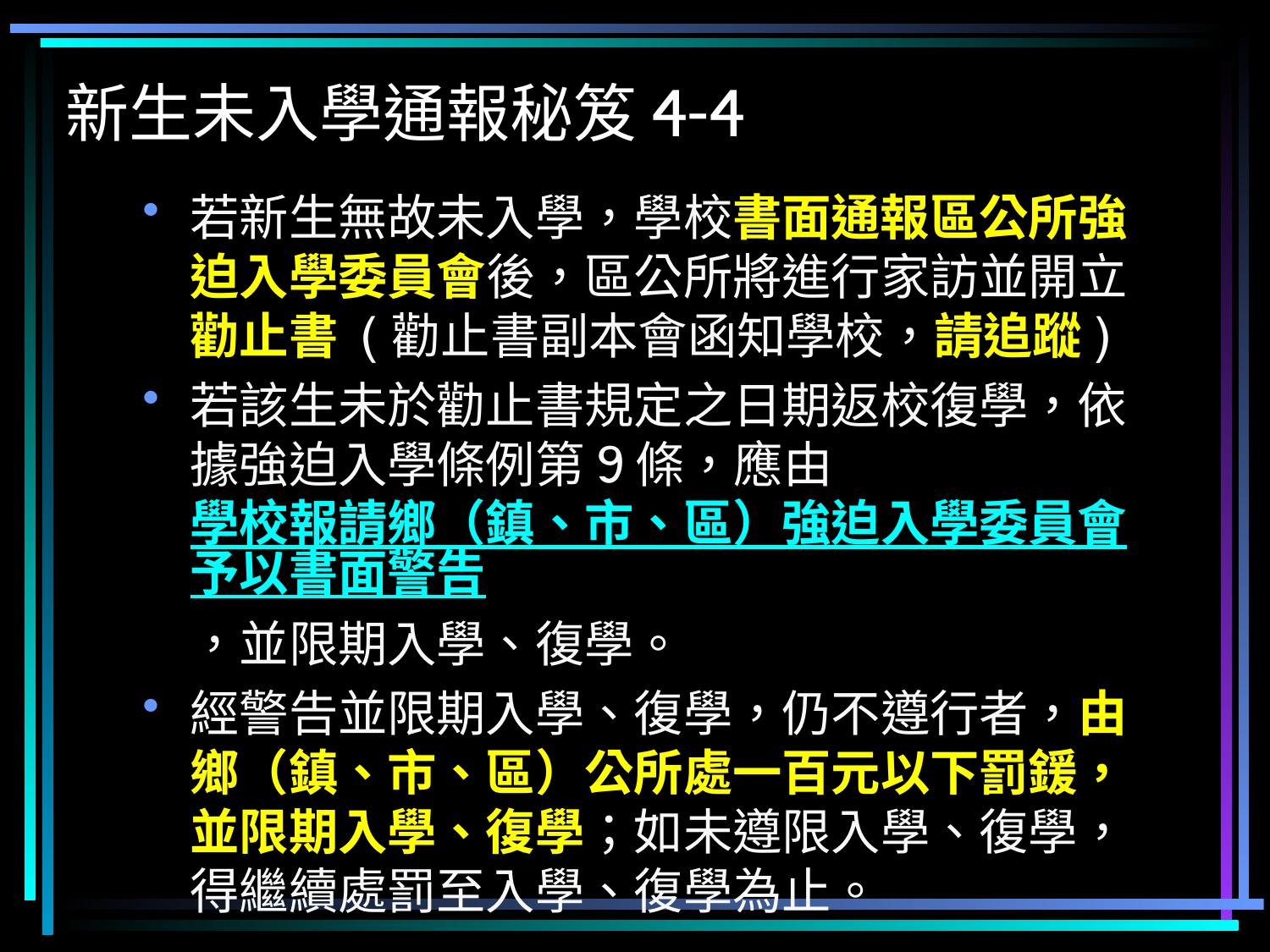

新生未入學通報秘笈4-4
若新生無故未入學，學校書面通報區公所強迫入學委員會後，區公所將進行家訪並開立勸止書 (勸止書副本會函知學校，請追蹤)
若該生未於勸止書規定之日期返校復學，依據強迫入學條例第9條，應由學校報請鄉（鎮、市、區）強迫入學委員會予以書面警告，並限期入學、復學。
經警告並限期入學、復學，仍不遵行者，由鄉（鎮、市、區）公所處一百元以下罰鍰，並限期入學、復學；如未遵限入學、復學，得繼續處罰至入學、復學為止。